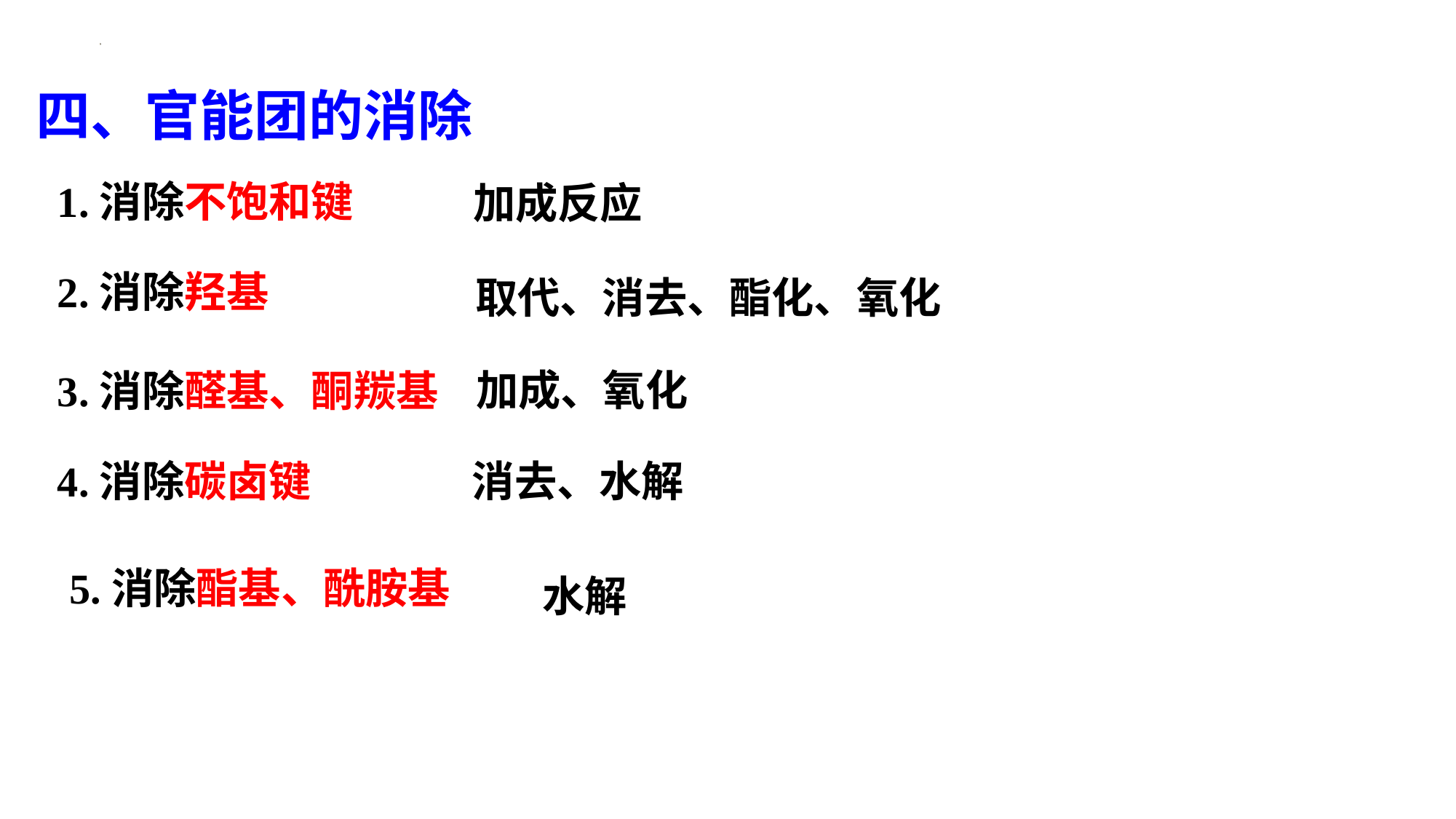

四、官能团的消除
1.消除不饱和键
加成反应
2.消除羟基
取代、消去、酯化、氧化
3.消除醛基、酮羰基
加成、氧化
4.消除碳卤键
消去、水解
5.消除酯基、酰胺基
水解